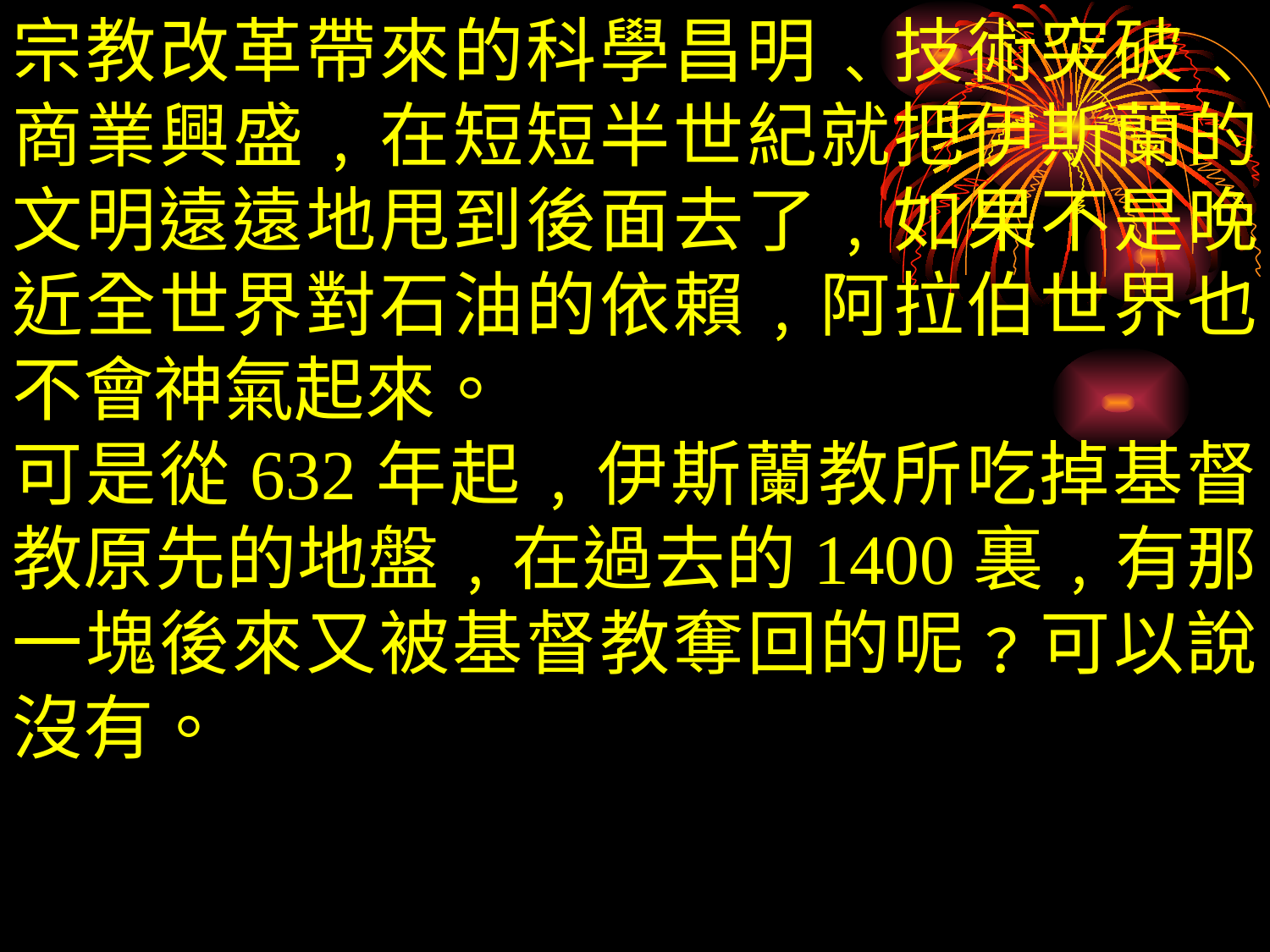

宗教改革帶來的科學昌明﹑技術突破﹑商業興盛﹐在短短半世紀就把伊斯蘭的文明遠遠地甩到後面去了﹐如果不是晚近全世界對石油的依賴﹐阿拉伯世界也不會神氣起來。
可是從632年起﹐伊斯蘭教所吃掉基督教原先的地盤﹐在過去的1400裏﹐有那一塊後來又被基督教奪回的呢﹖可以說沒有。